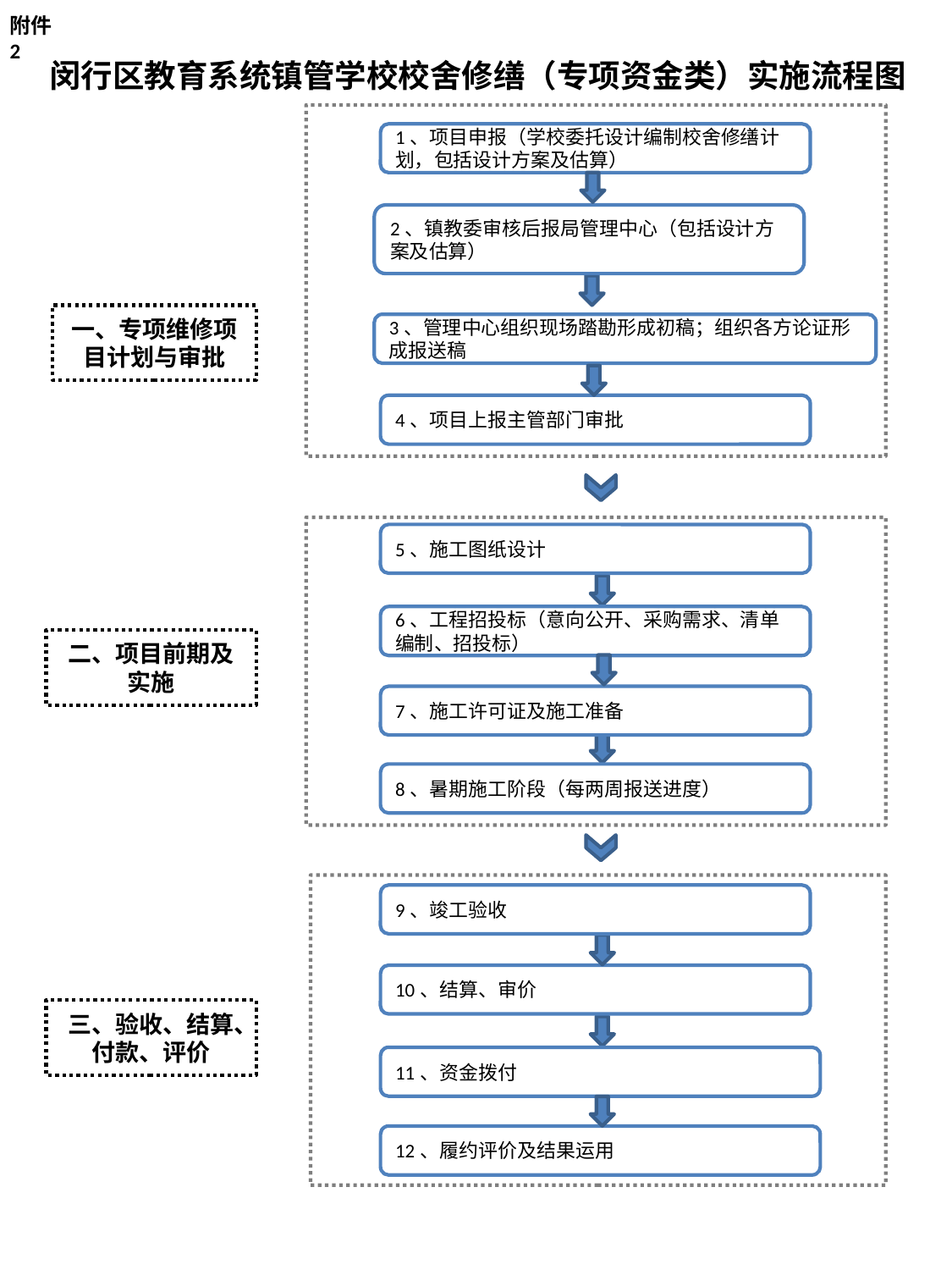

附件2
闵行区教育系统镇管学校校舍修缮（专项资金类）实施流程图

1、项目申报（学校委托设计编制校舍修缮计划，包括设计方案及估算）

2、镇教委审核后报局管理中心（包括设计方案及估算）

一、专项维修项目计划与审批
3、管理中心组织现场踏勘形成初稿；组织各方论证形成报送稿

4、项目上报主管部门审批

5、施工图纸设计

6、工程招投标（意向公开、采购需求、清单编制、招投标）
二、项目前期及实施

7、施工许可证及施工准备

8、暑期施工阶段（每两周报送进度）

9、竣工验收

10、结算、审价
三、验收、结算、付款、评价

11、资金拨付

12、履约评价及结果运用